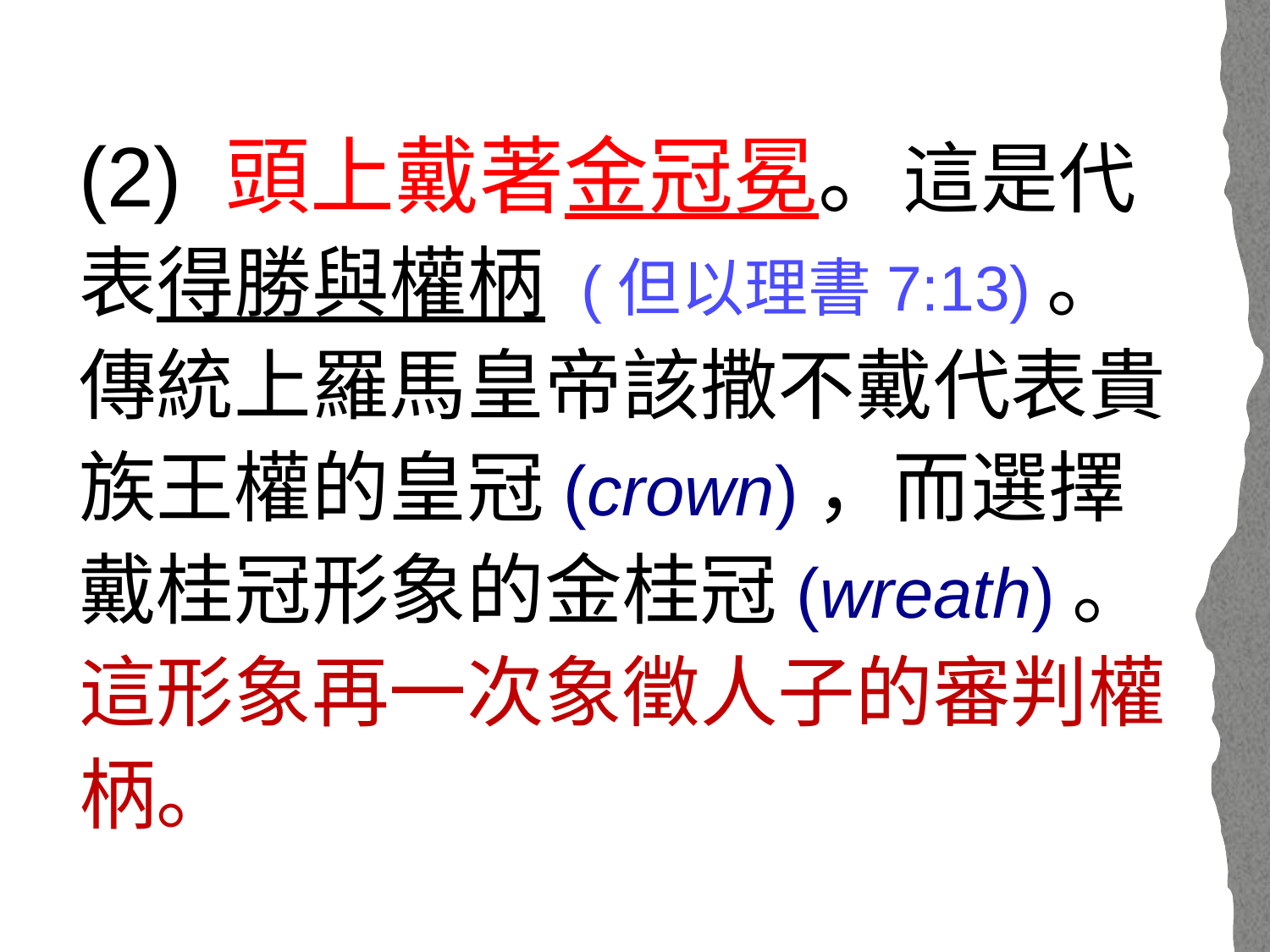

(2) 頭上戴著金冠冕。這是代表得勝與權柄 (但以理書7:13)。傳統上羅馬皇帝該撒不戴代表貴族王權的皇冠(crown)，而選擇戴桂冠形象的金桂冠(wreath)。這形象再一次象徵人子的審判權柄。